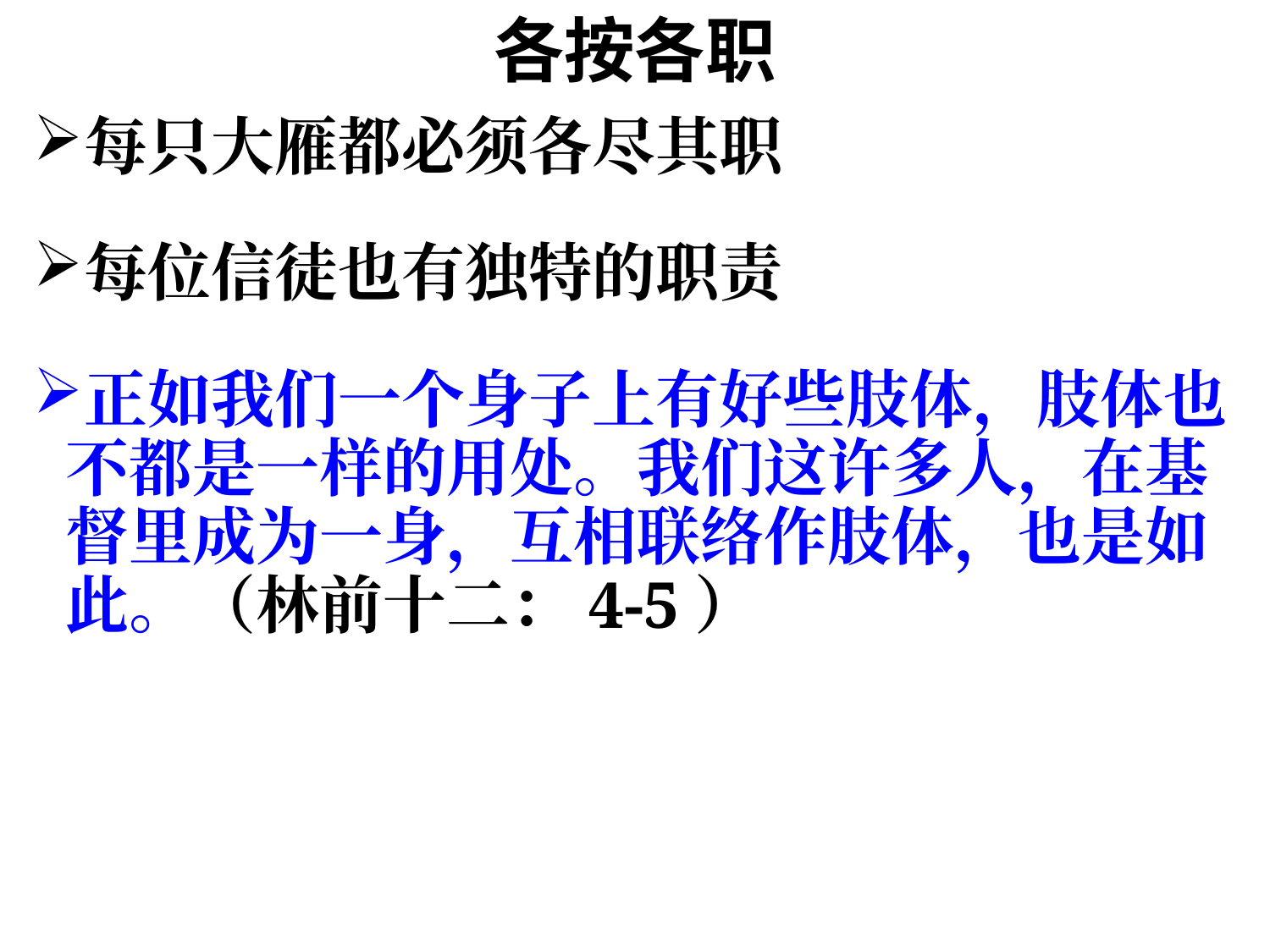

# 各按各职
每只大雁都必须各尽其职

每位信徒也有独特的职责

正如我们一个身子上有好些肢体，肢体也不都是一样的用处。我们这许多人，在基督里成为一身，互相联络作肢体，也是如此。（林前十二：4-5）